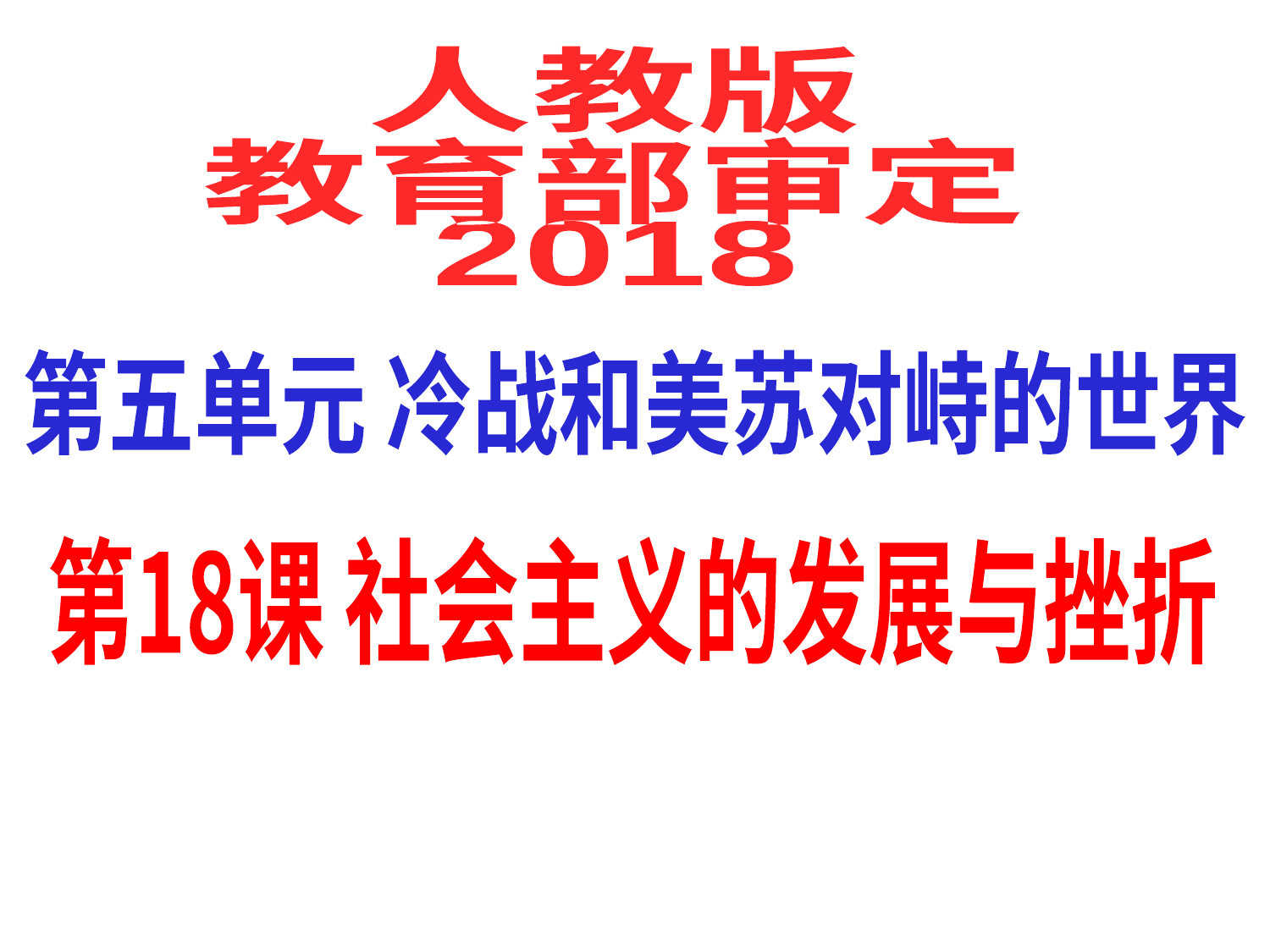

人教版
教育部审定
2018
第五单元 冷战和美苏对峙的世界
第18课 社会主义的发展与挫折